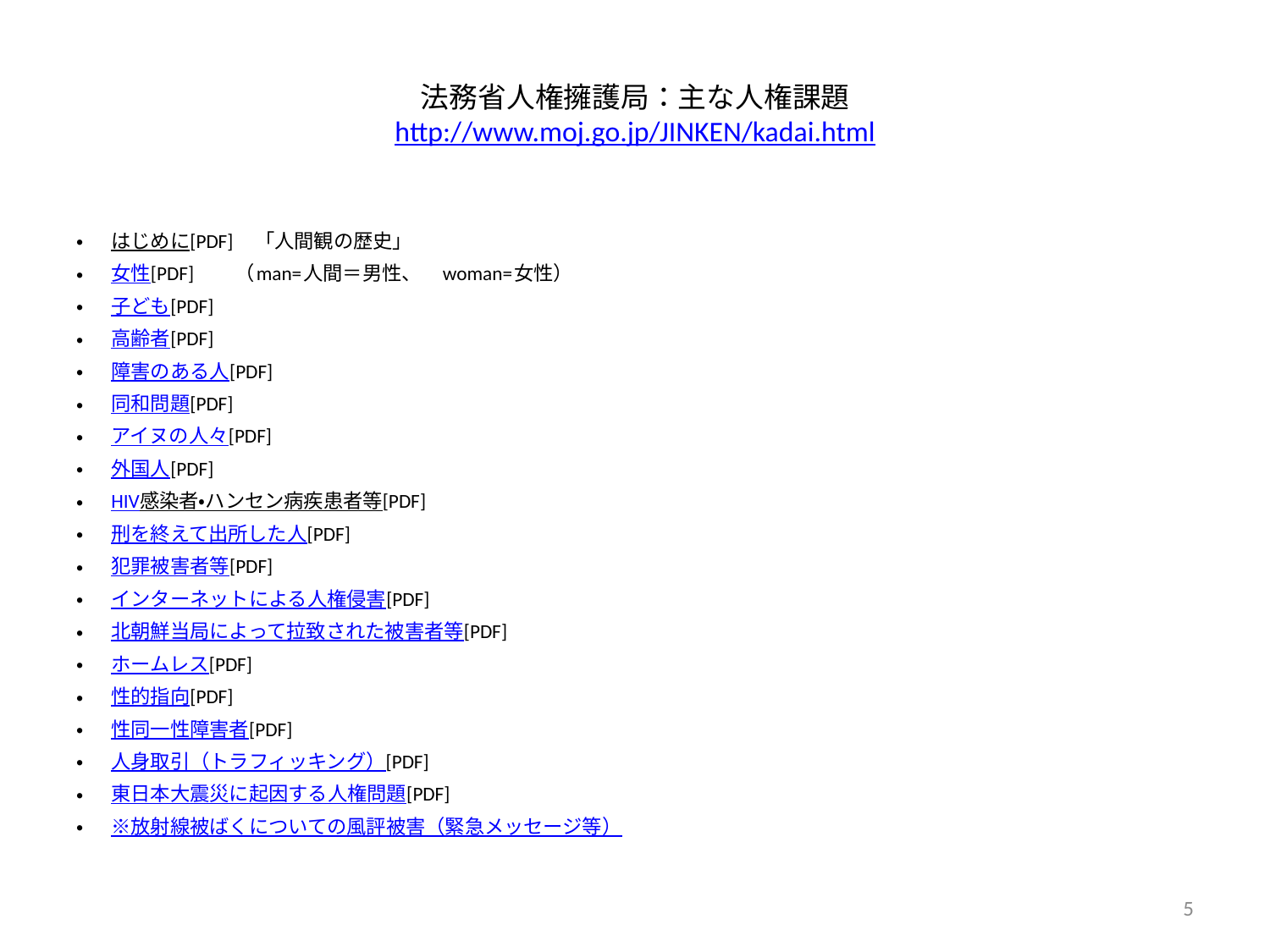

# 法務省人権擁護局：主な人権課題 http://www.moj.go.jp/JINKEN/kadai.html
はじめに[PDF]　「人間観の歴史」
女性[PDF]　　（man=人間＝男性、　woman=女性）
子ども[PDF]
高齢者[PDF]
障害のある人[PDF]
同和問題[PDF]
アイヌの人々[PDF]
外国人[PDF]
HIV感染者・ハンセン病疾患者等[PDF]
刑を終えて出所した人[PDF]
犯罪被害者等[PDF]
インターネットによる人権侵害[PDF]
北朝鮮当局によって拉致された被害者等[PDF]
ホームレス[PDF]
性的指向[PDF]
性同一性障害者[PDF]
人身取引（トラフィッキング）[PDF]
東日本大震災に起因する人権問題[PDF]
※放射線被ばくについての風評被害（緊急メッセージ等）

5